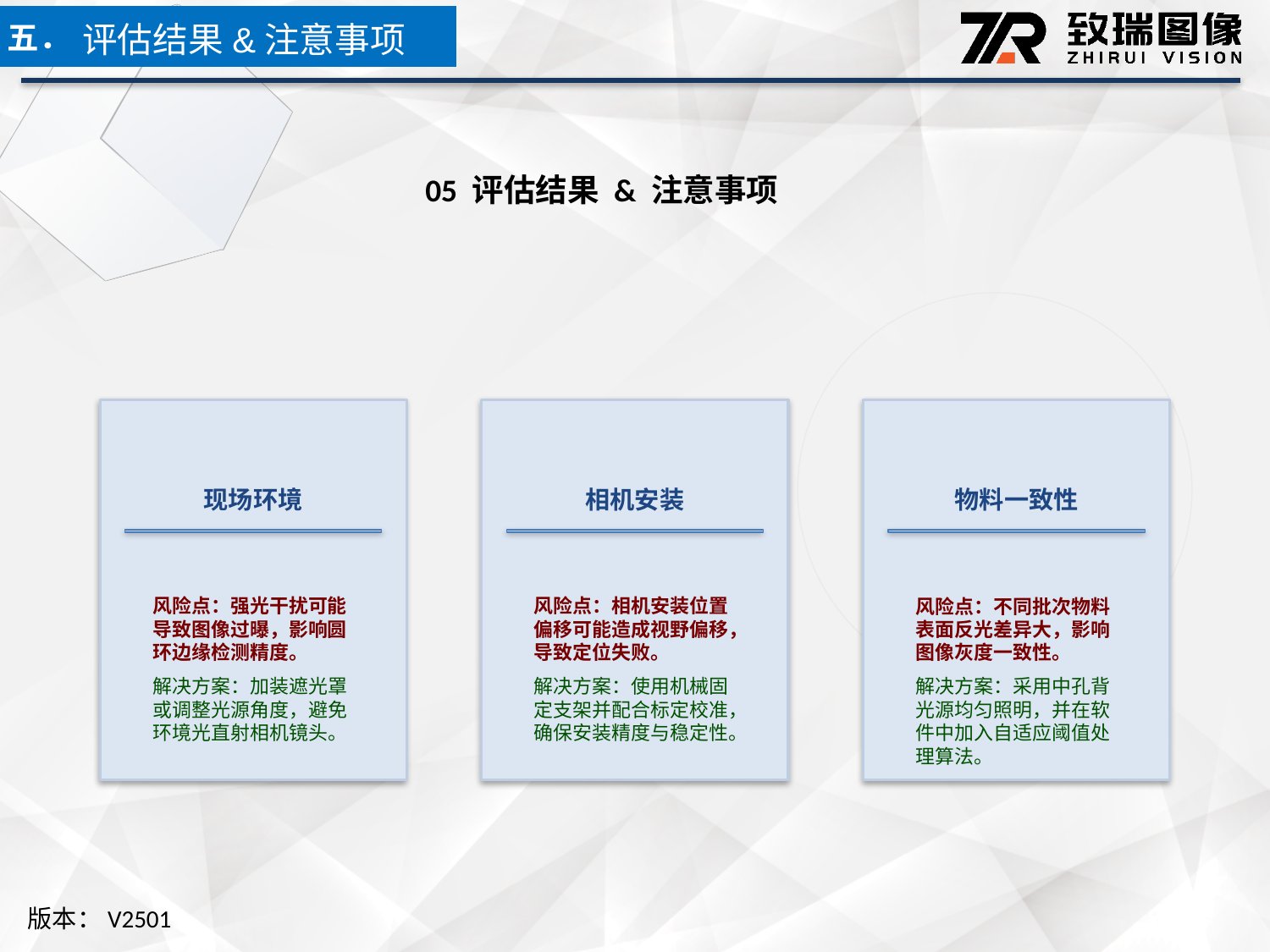

五．
评估结果&注意事项

05 评估结果 & 注意事项

现场环境

相机安装

物料一致性

风险点：强光干扰可能导致图像过曝，影响圆环边缘检测精度。
解决方案：加装遮光罩或调整光源角度，避免环境光直射相机镜头。

风险点：相机安装位置偏移可能造成视野偏移，导致定位失败。
解决方案：使用机械固定支架并配合标定校准，确保安装精度与稳定性。

风险点：不同批次物料表面反光差异大，影响图像灰度一致性。
解决方案：采用中孔背光源均匀照明，并在软件中加入自适应阈值处理算法。